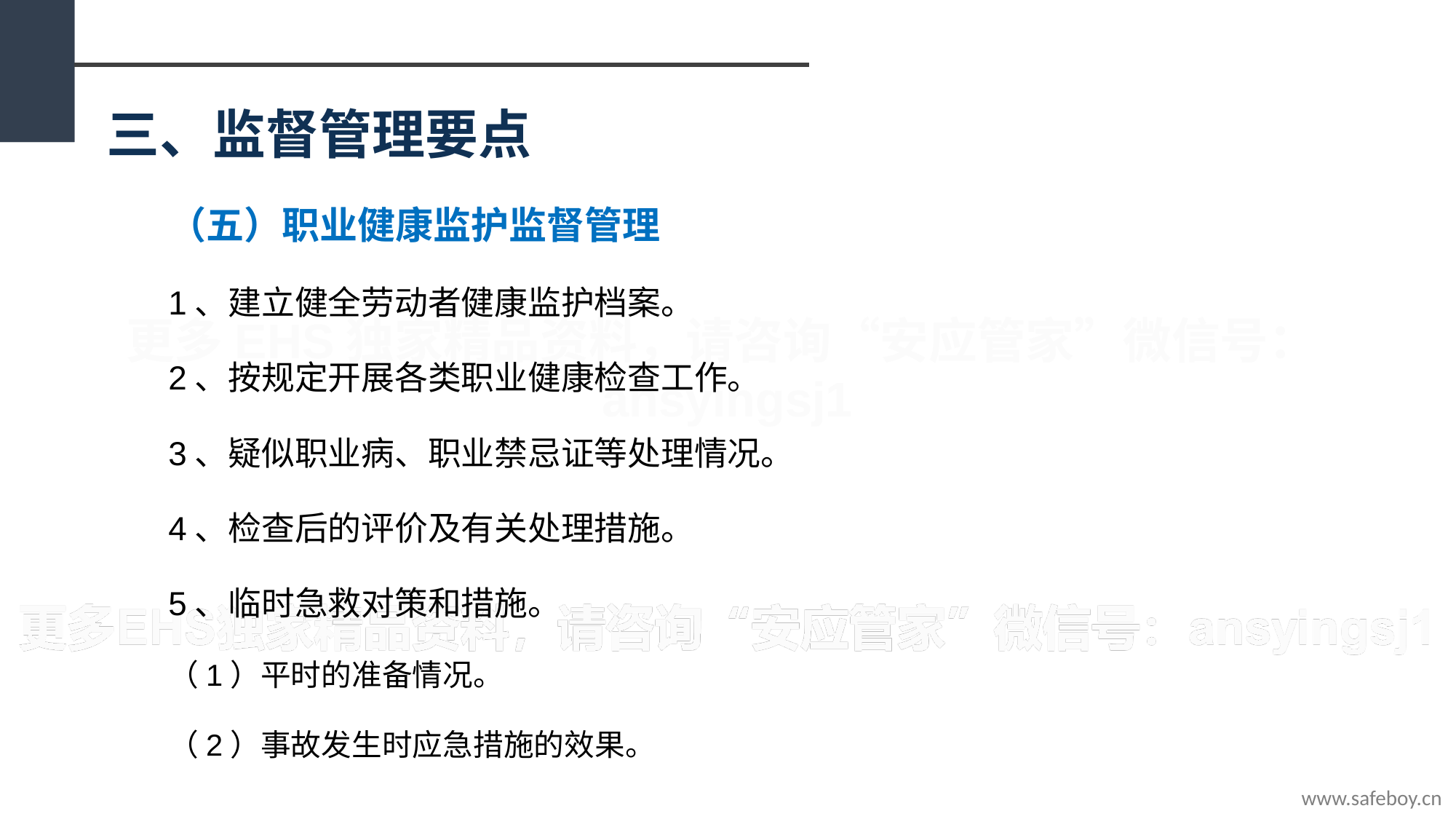

三、监督管理要点
（五）职业健康监护监督管理
1、建立健全劳动者健康监护档案。
2、按规定开展各类职业健康检查工作。
3、疑似职业病、职业禁忌证等处理情况。
4、检查后的评价及有关处理措施。
5、临时急救对策和措施。
（1）平时的准备情况。
（2）事故发生时应急措施的效果。